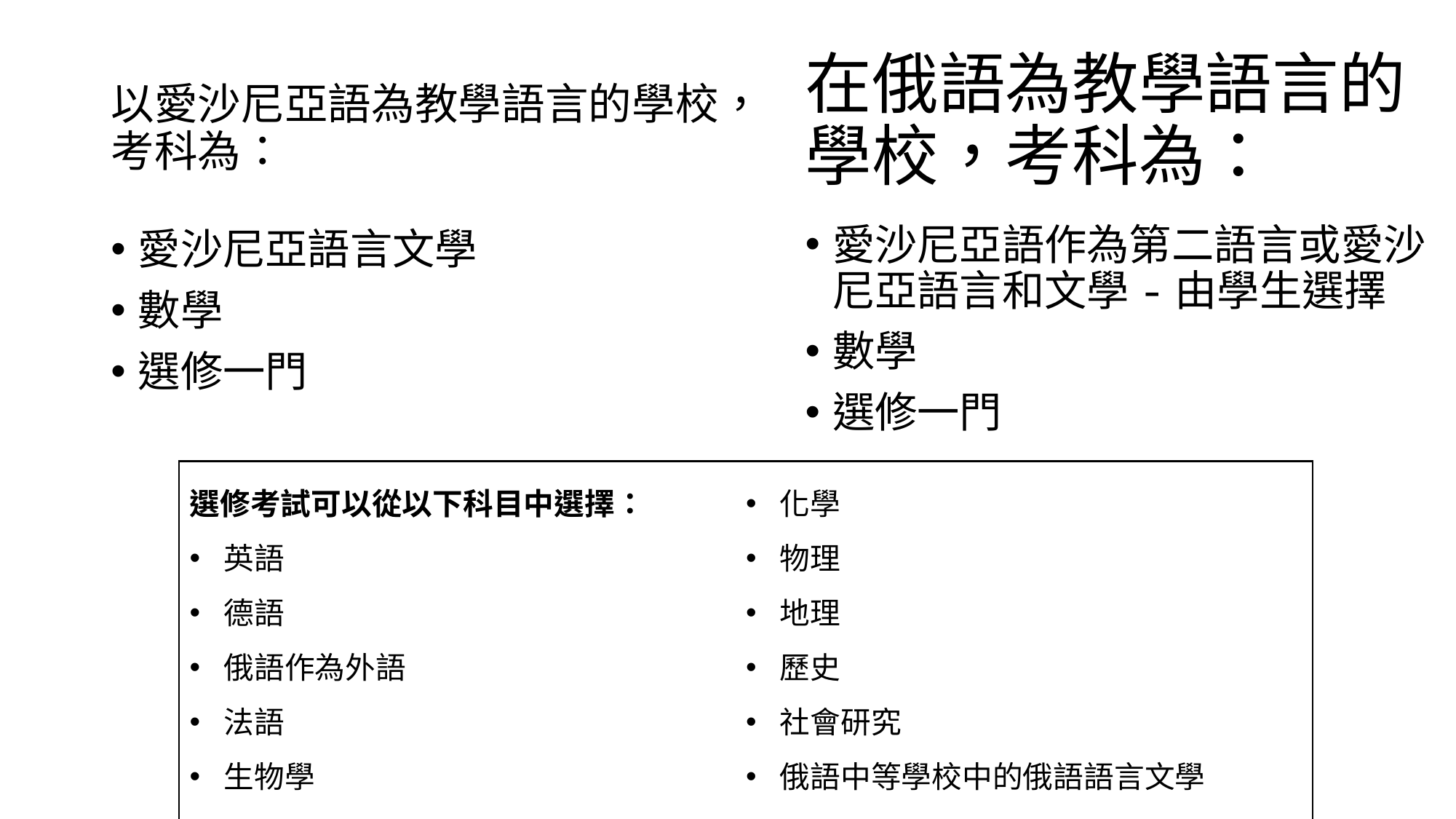

在俄語為教學語言的學校，考科為：
# 以愛沙尼亞語為教學語言的學校，考科為：
愛沙尼亞語作為第二語言或愛沙尼亞語言和文學-由學生選擇
數學
選修一門
愛沙尼亞語言文學
數學
選修一門
選修考試可以從以下科目中選擇：
英語
德語
俄語作為外語
法語
生物學
化學
物理
地理
歷史
社會研究
俄語中等學校中的俄​​語語言文學